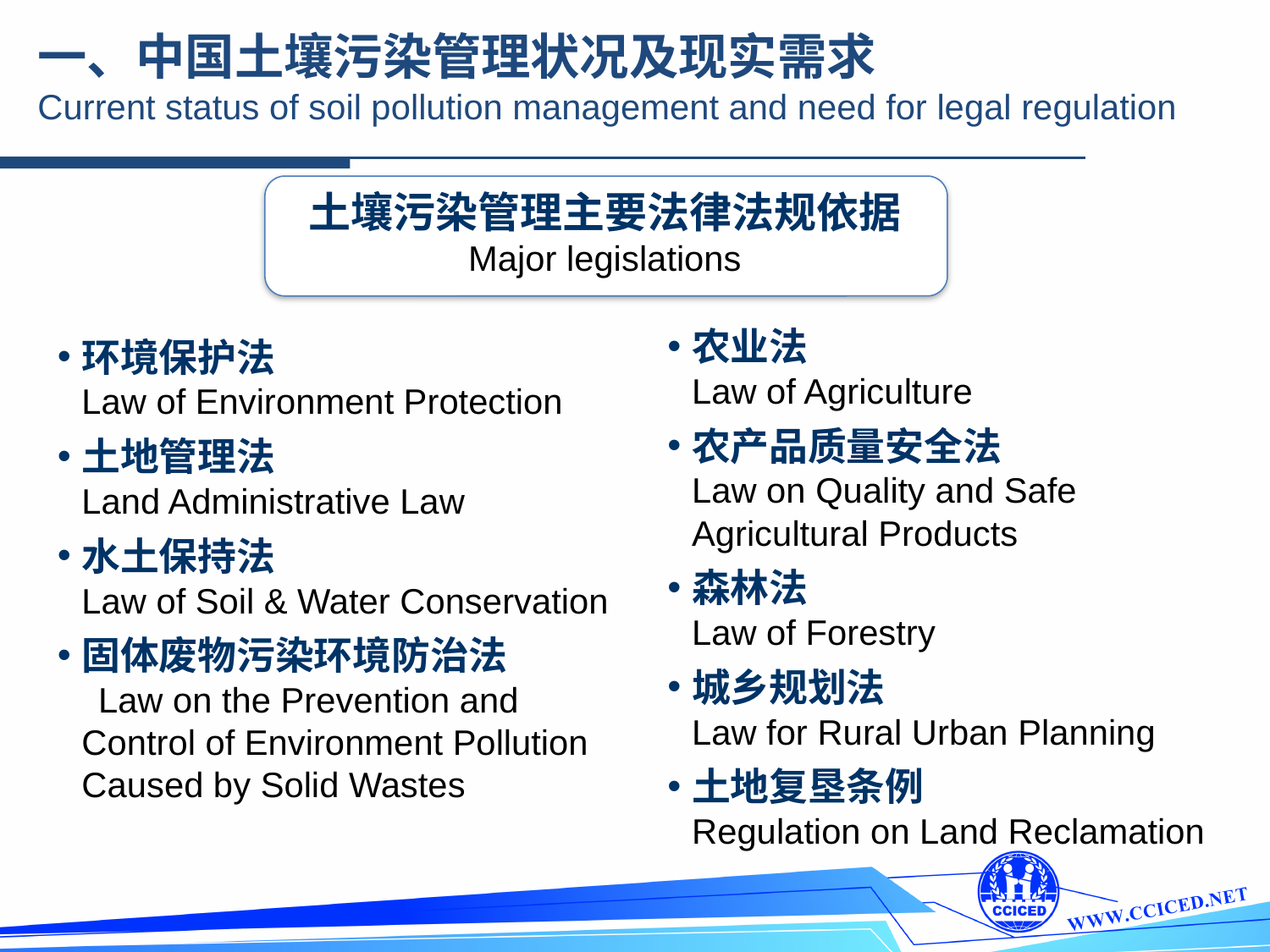

一、中国土壤污染管理状况及现实需求
Current status of soil pollution management and need for legal regulation

土壤污染管理主要法律法规依据
Major legislations
农业法
Law of Agriculture
农产品质量安全法
Law on Quality and Safe Agricultural Products
森林法
Law of Forestry
城乡规划法
Law for Rural Urban Planning
土地复垦条例
Regulation on Land Reclamation
环境保护法
Law of Environment Protection
土地管理法
Land Administrative Law
水土保持法
Law of Soil & Water Conservation
固体废物污染环境防治法
 Law on the Prevention and Control of Environment Pollution Caused by Solid Wastes